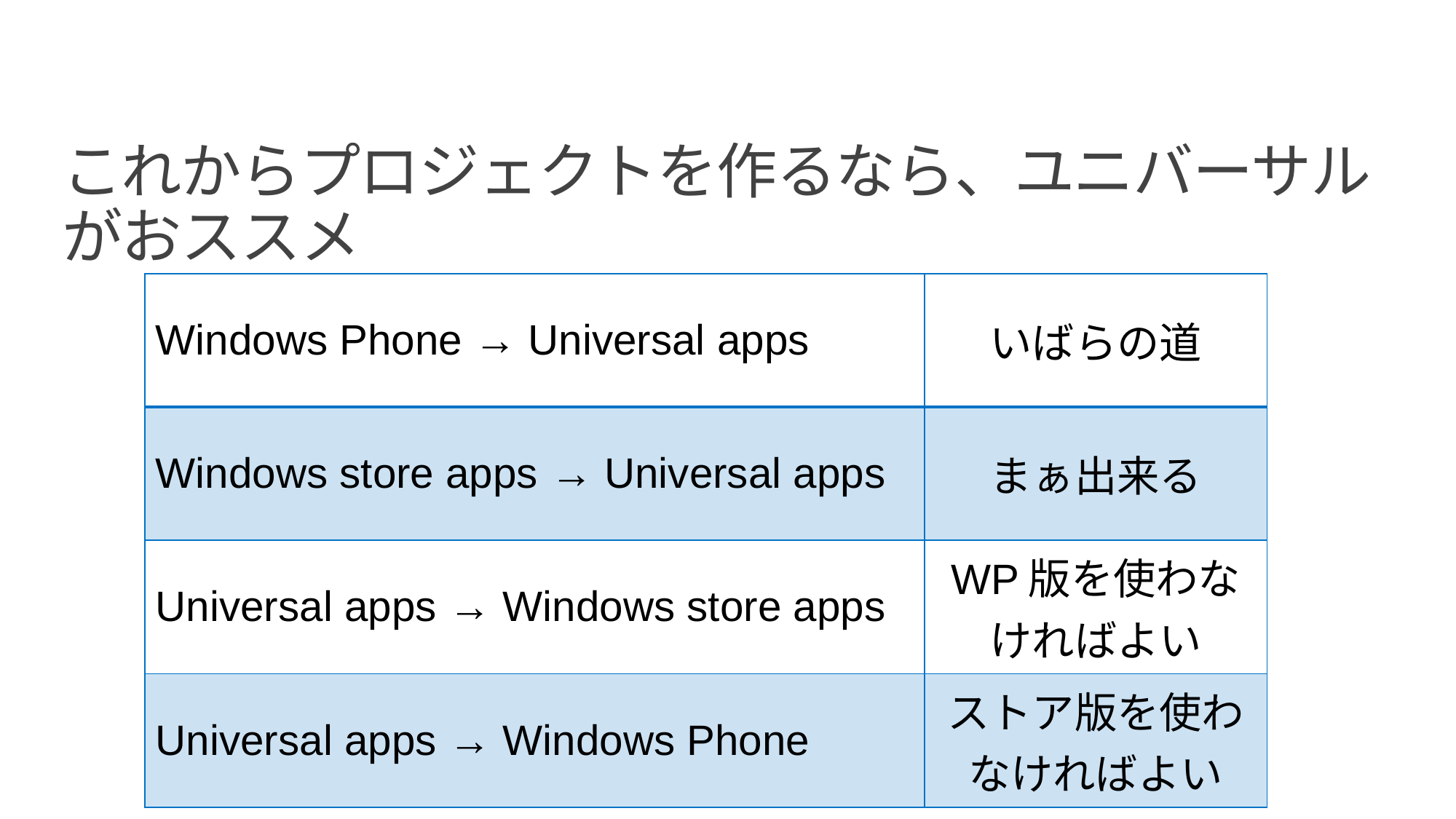

#
これからプロジェクトを作るなら、ユニバーサルがおススメ
| Windows Phone → Universal apps | いばらの道 |
| --- | --- |
| Windows store apps → Universal apps | まぁ出来る |
| Universal apps → Windows store apps | WP版を使わなければよい |
| Universal apps → Windows Phone | ストア版を使わなければよい |